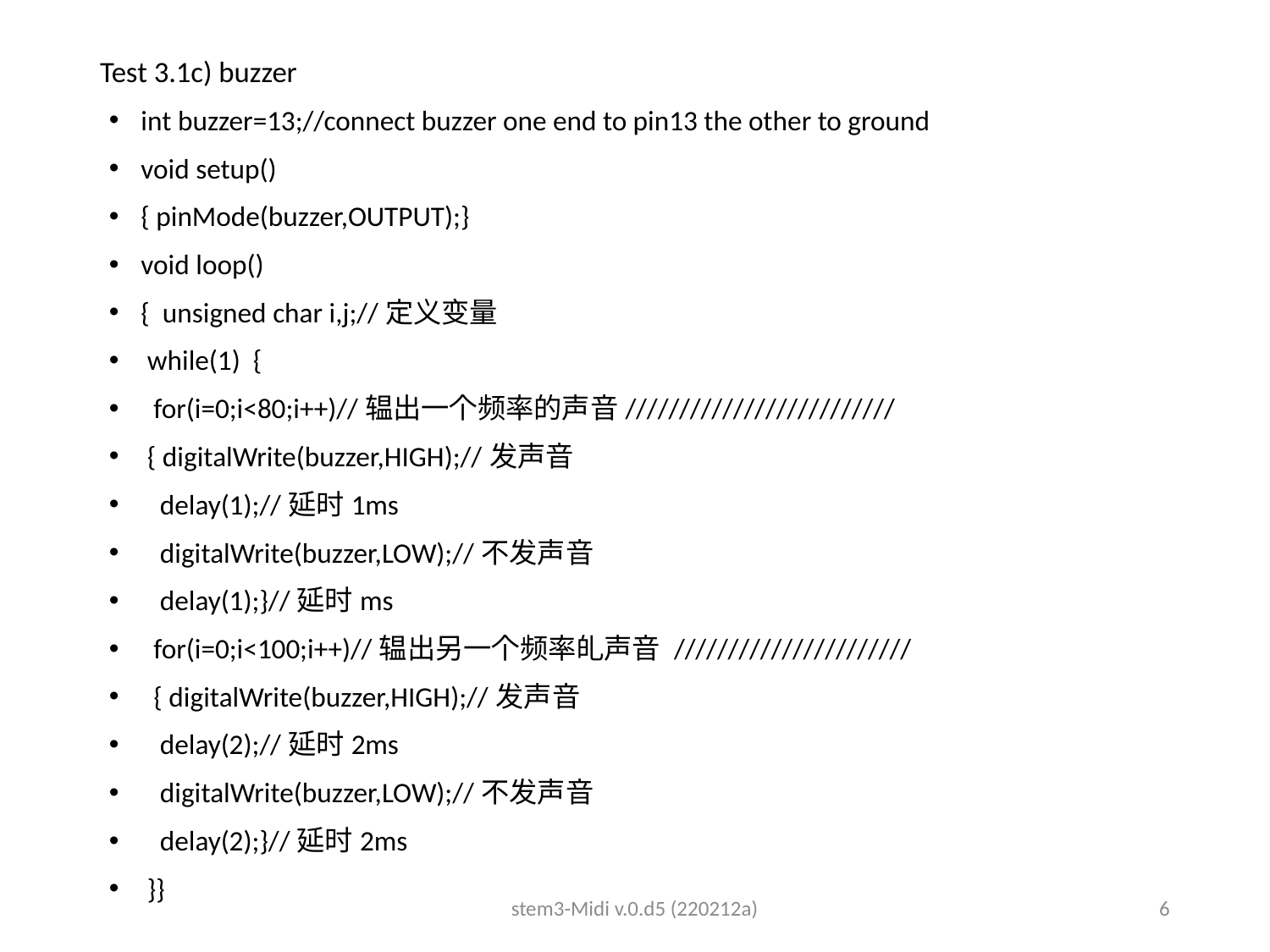

# Test 3.1c) buzzer
int buzzer=13;//connect buzzer one end to pin13 the other to ground
void setup()
{ pinMode(buzzer,OUTPUT);}
void loop()
{  unsigned char i,j;//定义变量
 while(1)  {
  for(i=0;i<80;i++)//辒出一个频率的声音/////////////////////////
 { digitalWrite(buzzer,HIGH);//发声音
   delay(1);//延时1ms
   digitalWrite(buzzer,LOW);//不发声音
   delay(1);}//延时ms
  for(i=0;i<100;i++)//辒出另一个频率癿声音 //////////////////////
  { digitalWrite(buzzer,HIGH);//发声音
   delay(2);//延时2ms
   digitalWrite(buzzer,LOW);//不发声音
   delay(2);}//延时2ms
 }}
stem3-Midi v.0.d5 (220212a)
6